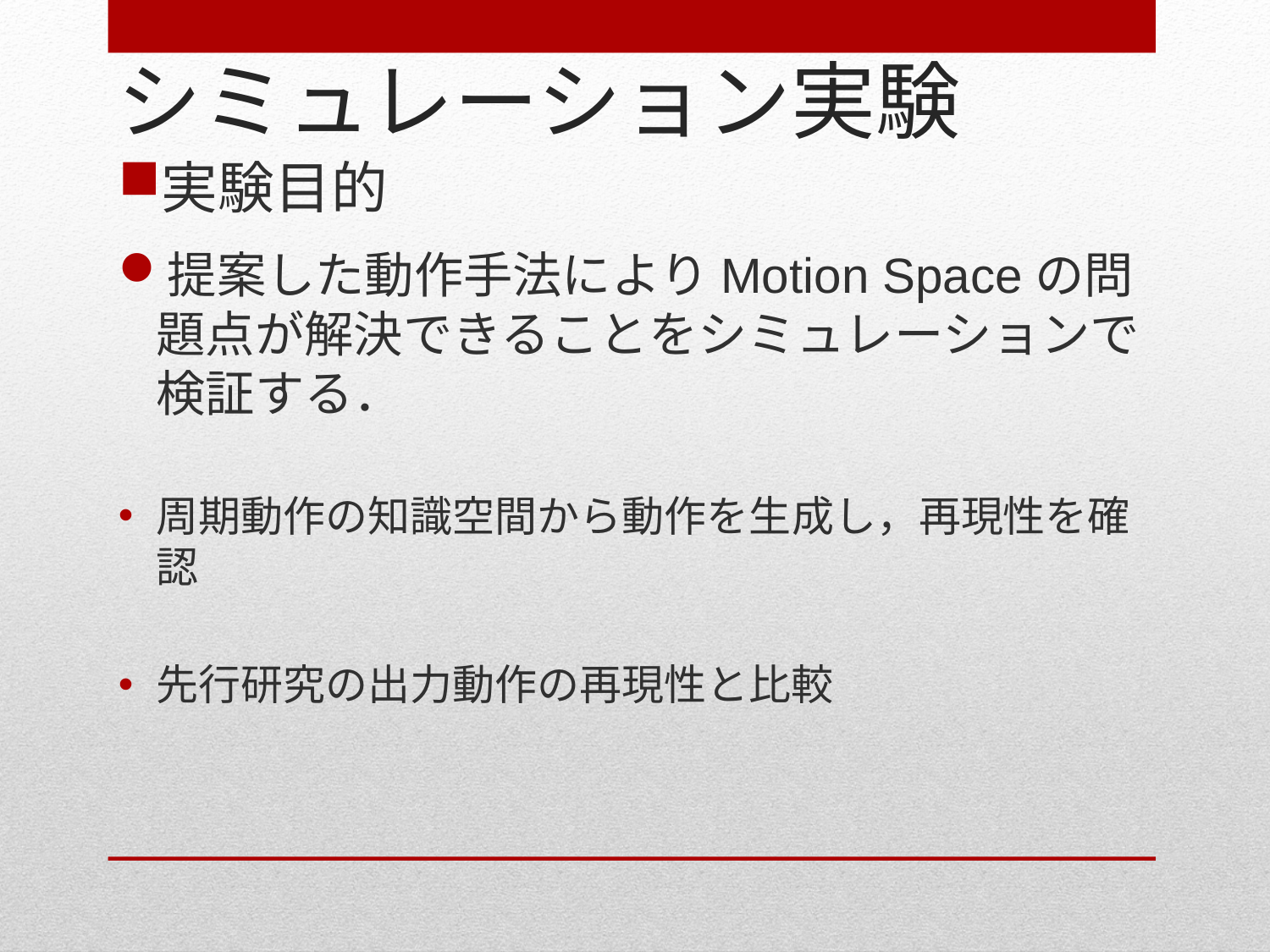

# シミュレーション実験
実験目的
提案した動作手法によりMotion Spaceの問題点が解決できることをシミュレーションで検証する．

周期動作の知識空間から動作を生成し，再現性を確認

先行研究の出力動作の再現性と比較